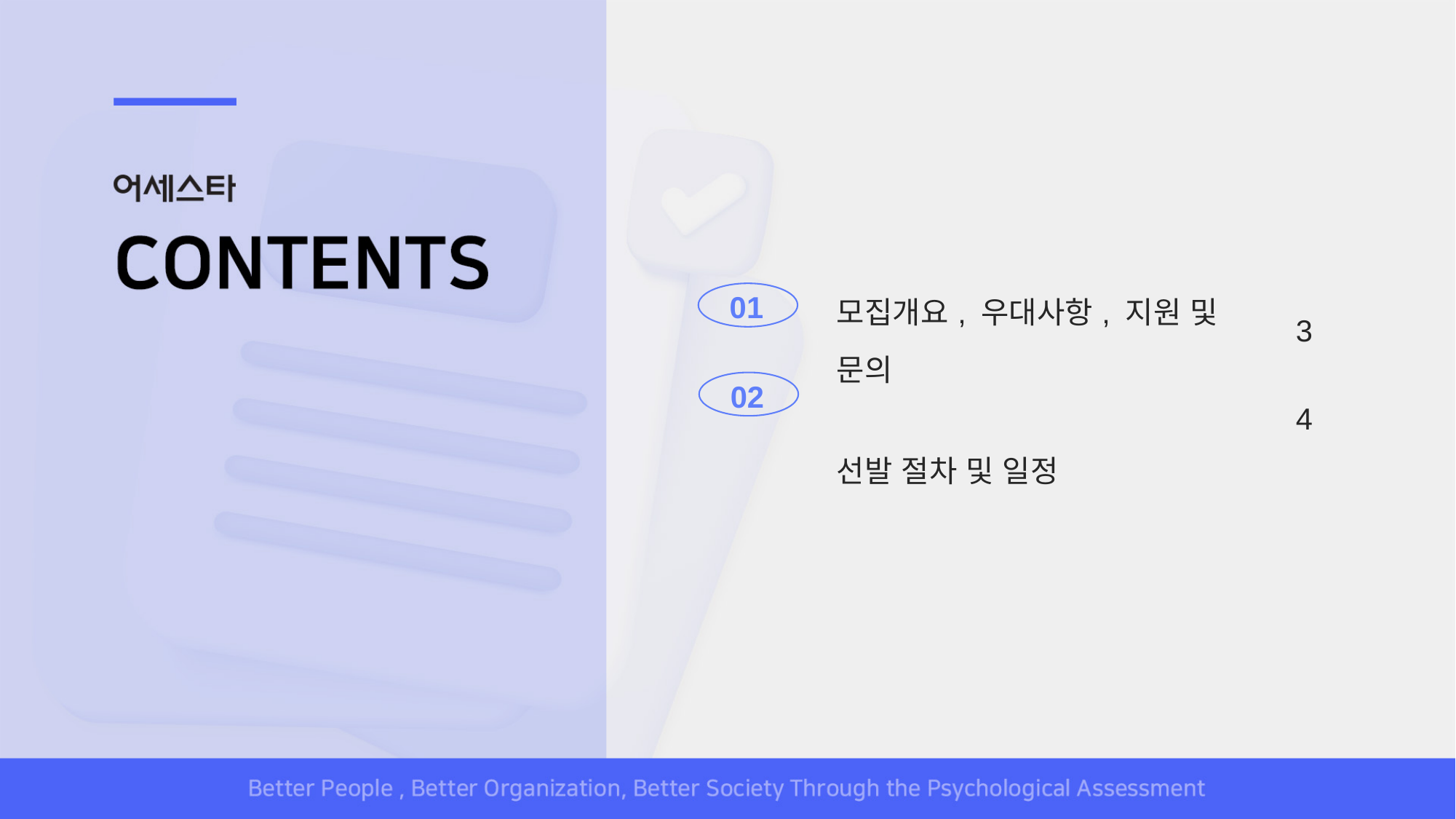

| 모집개요, 우대사항, 지원 및 문의 선발 절차 및 일정 | 3 4 |
| --- | --- |
|  |  |
|  |  |
|  |  |
01

02